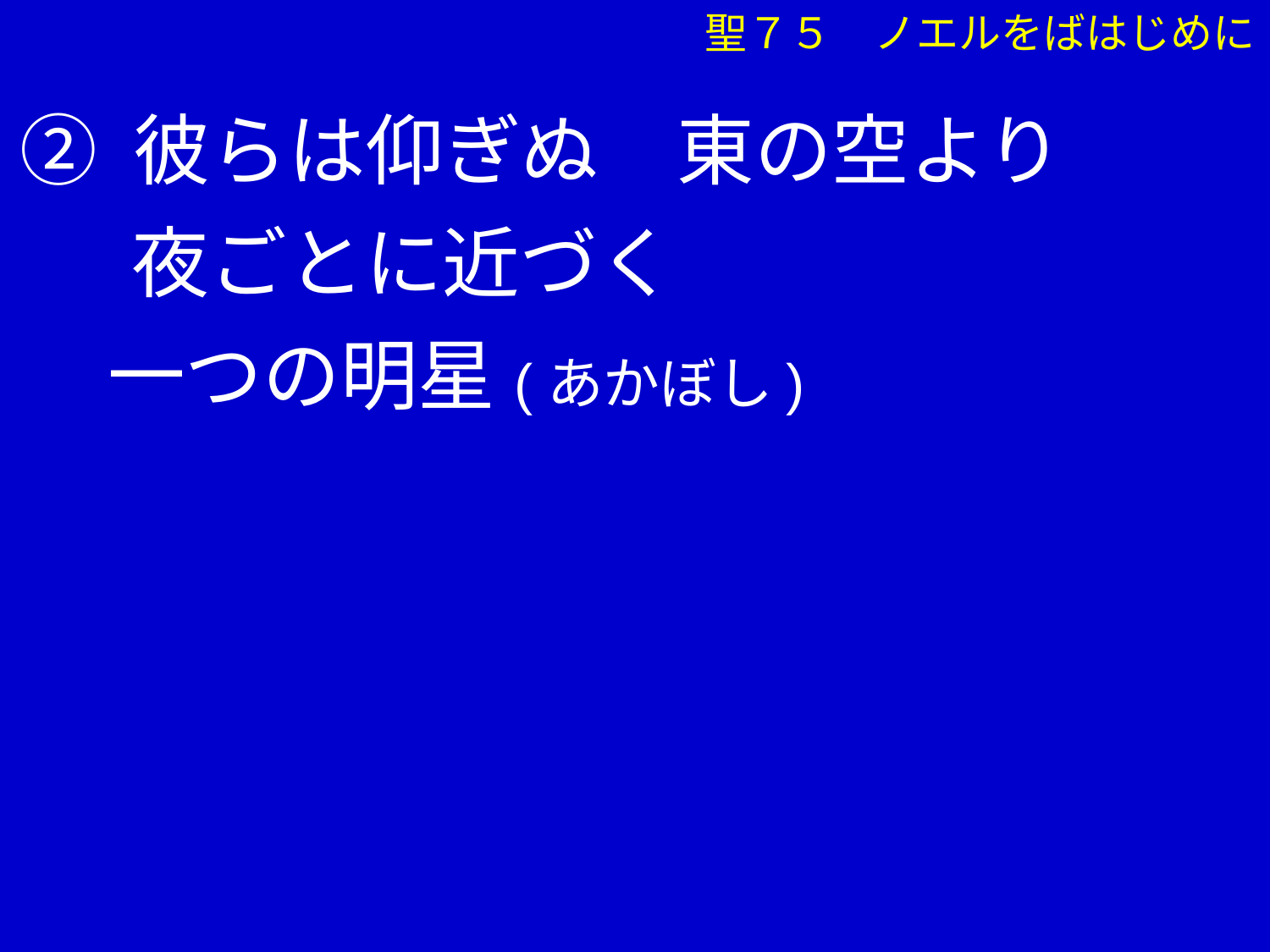

② 彼らは仰ぎぬ　東の空より
　  夜ごとに近づく
    一つの明星(あかぼし)

聖７５　ノエルをばはじめに